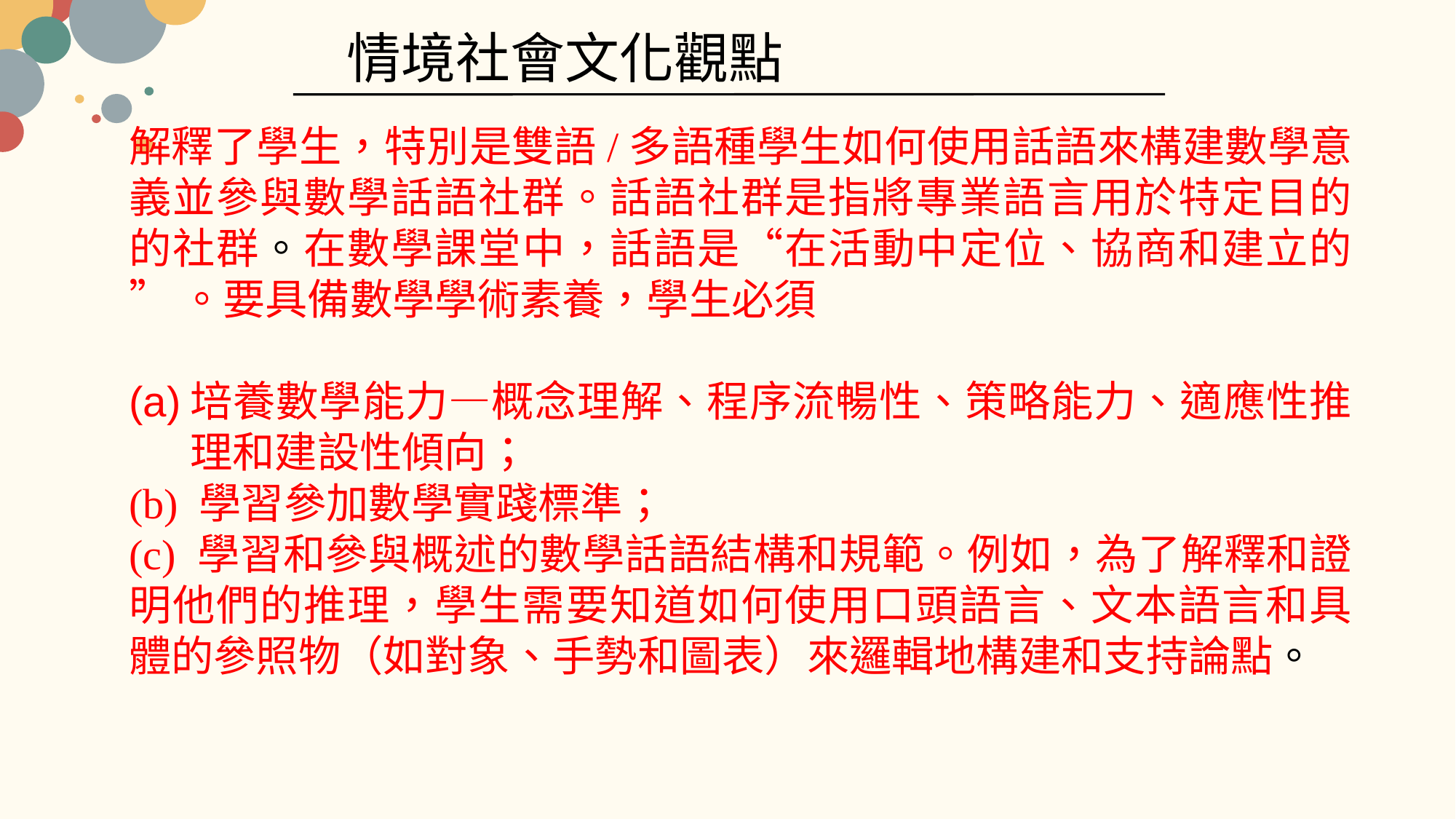

情境社會文化觀點
解釋了學生，特別是雙語/多語種學生如何使用話語來構建數學意義並參與數學話語社群。話語社群是指將專業語言用於特定目的的社群。在數學課堂中，話語是“在活動中定位、協商和建立的” 。要具備數學學術素養，學生必須

培養數學能力—概念理解、程序流暢性、策略能力、適應性推理和建設性傾向；
(b) 學習參加數學實踐標準；
(c) 學習和參與概述的數學話語結構和規範。例如，為了解釋和證明他們的推理，學生需要知道如何使用口頭語言、文本語言和具體的參照物（如對象、手勢和圖表）來邏輯地構建和支持論點。